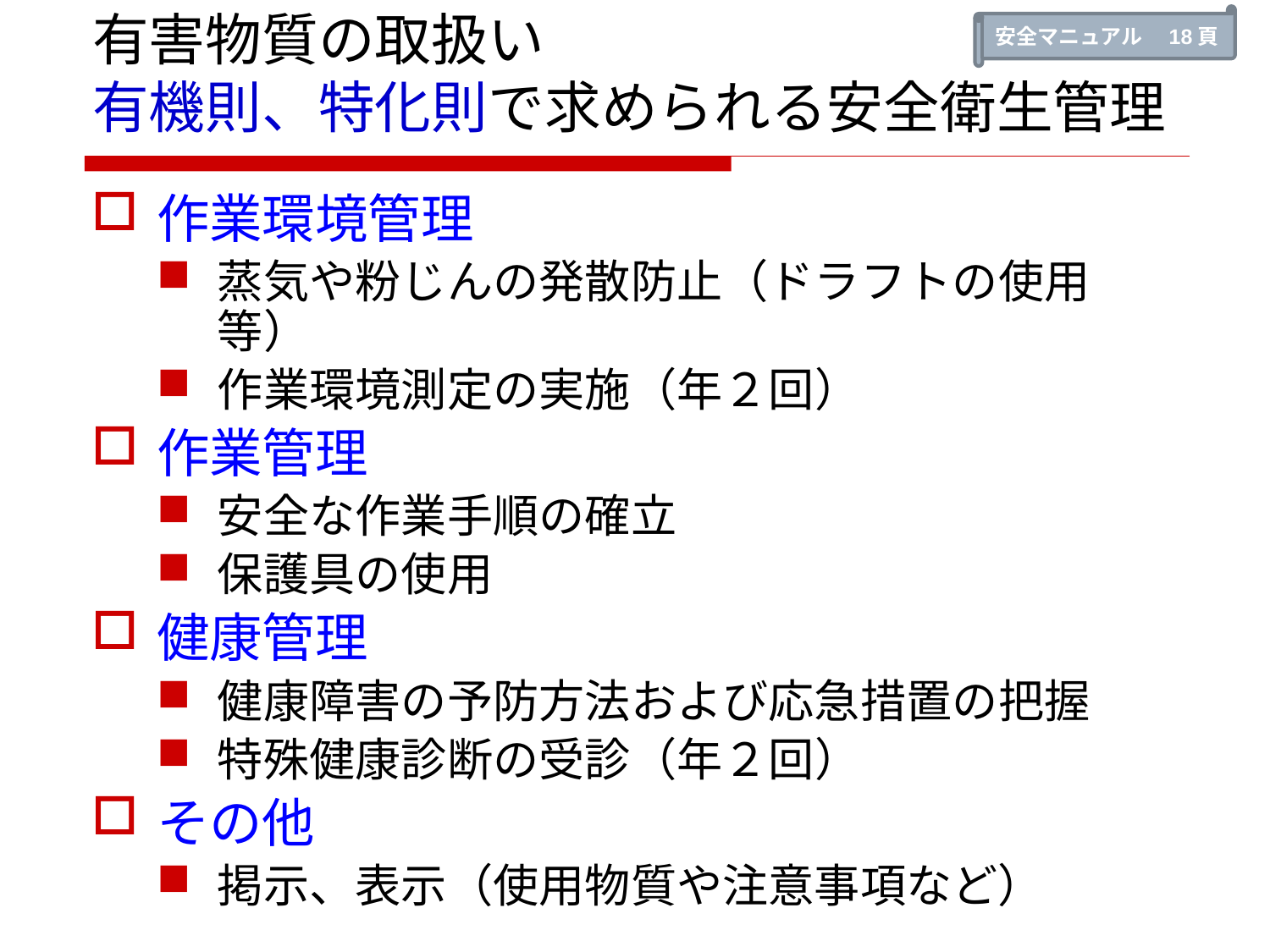

# 有害物質の取扱い 有機則、特化則で求められる安全衛生管理
安全マニュアル　18頁
作業環境管理
蒸気や粉じんの発散防止（ドラフトの使用等）
作業環境測定の実施（年２回）
作業管理
安全な作業手順の確立
保護具の使用
健康管理
健康障害の予防方法および応急措置の把握
特殊健康診断の受診（年２回）
その他
掲示、表示（使用物質や注意事項など）
平成27年度安全衛生教育テキスト